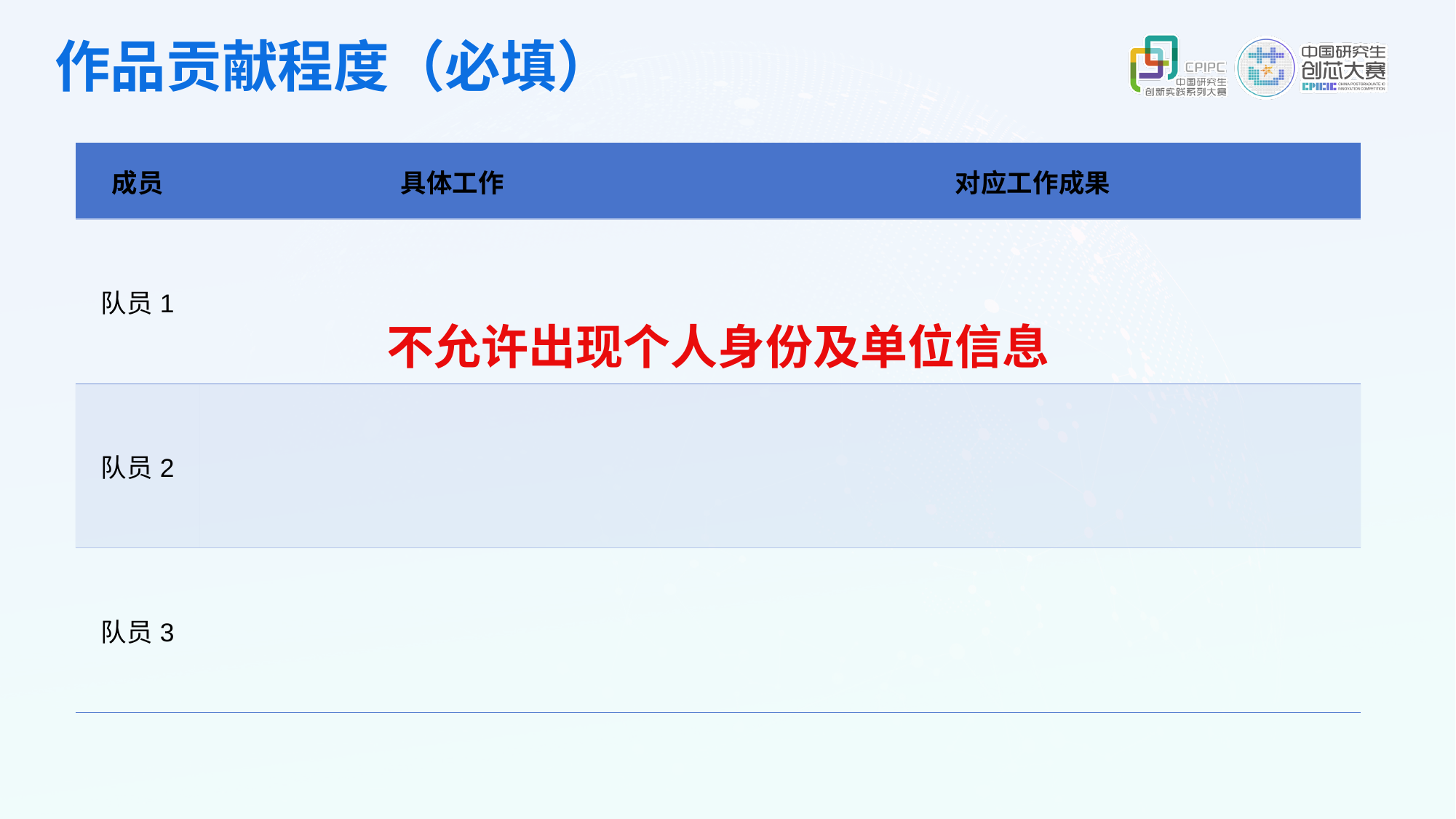

作品贡献程度（必填）

| 成员 | 具体工作 | 对应工作成果 |
| --- | --- | --- |
| 队员1 |  |  |
| 队员2 |  |  |
| 队员3 |  |  |
不允许出现个人身份及单位信息
4